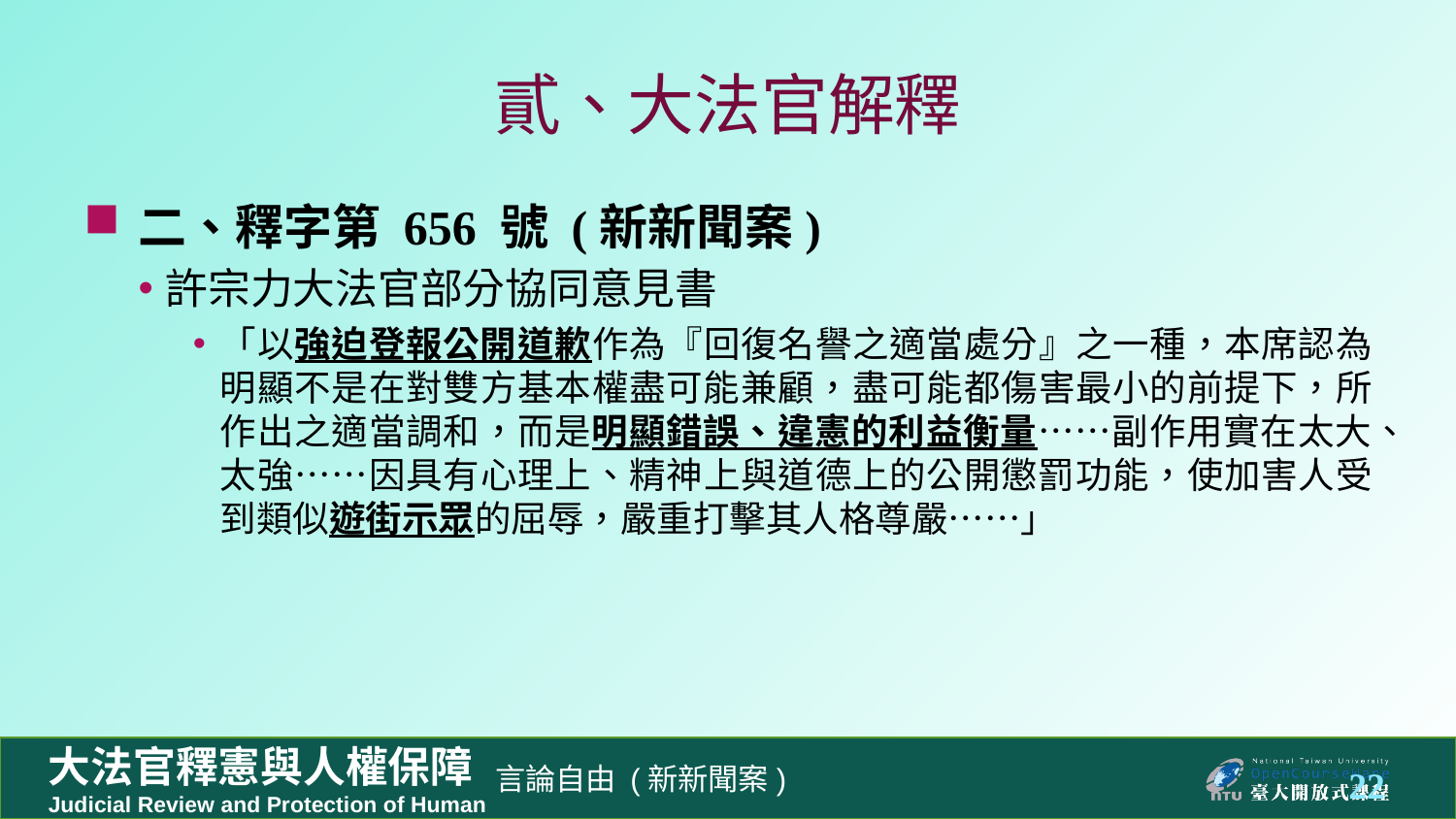

# 貳、大法官解釋
二、釋字第 656 號 (新新聞案)
許宗力大法官部分協同意見書
「以強迫登報公開道歉作為『回復名譽之適當處分』之一種，本席認為明顯不是在對雙方基本權盡可能兼顧，盡可能都傷害最小的前提下，所作出之適當調和，而是明顯錯誤、違憲的利益衡量……副作用實在太大、太強……因具有心理上、精神上與道德上的公開懲罰功能，使加害人受到類似遊街示眾的屈辱，嚴重打擊其人格尊嚴……」